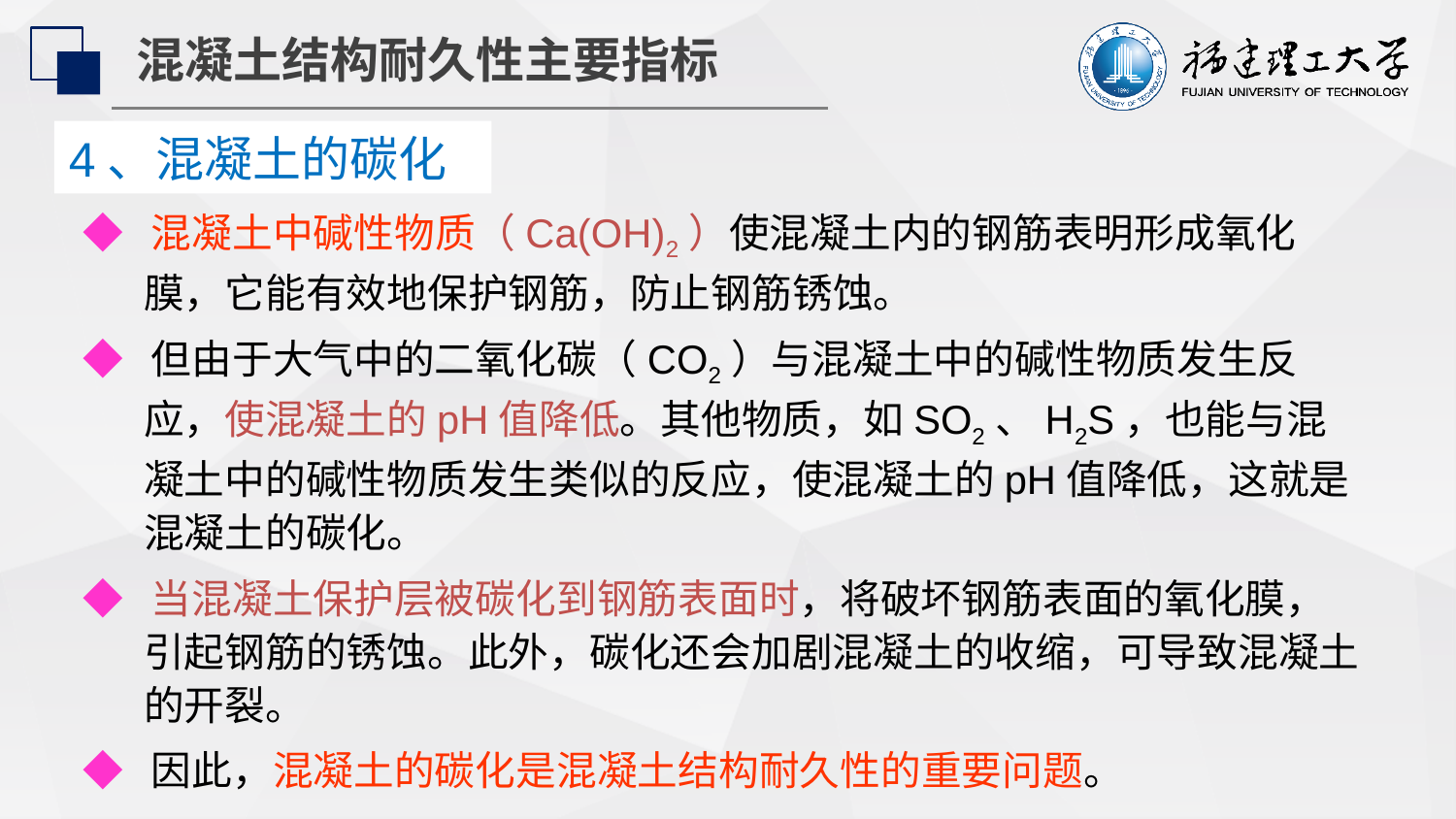

混凝土结构耐久性主要指标
4、混凝土的碳化
◆  混凝土中碱性物质（Ca(OH)2）使混凝土内的钢筋表明形成氧化膜，它能有效地保护钢筋，防止钢筋锈蚀。
◆  但由于大气中的二氧化碳（CO2）与混凝土中的碱性物质发生反应，使混凝土的pH值降低。其他物质，如SO2、H2S，也能与混凝土中的碱性物质发生类似的反应，使混凝土的pH值降低，这就是混凝土的碳化。
◆  当混凝土保护层被碳化到钢筋表面时，将破坏钢筋表面的氧化膜，引起钢筋的锈蚀。此外，碳化还会加剧混凝土的收缩，可导致混凝土的开裂。
◆  因此，混凝土的碳化是混凝土结构耐久性的重要问题。